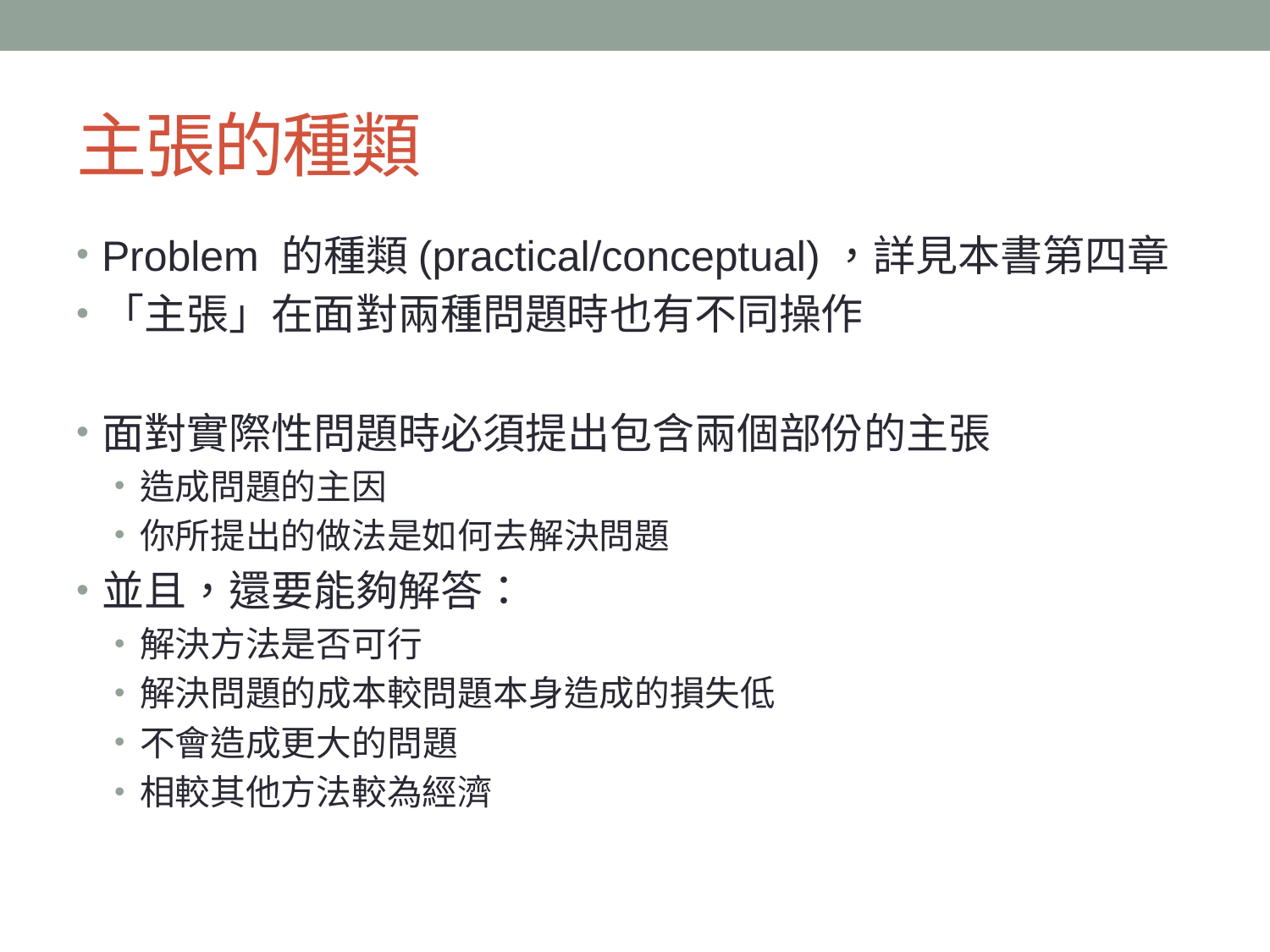

# 主張的種類
Problem 的種類(practical/conceptual)，詳見本書第四章
「主張」在面對兩種問題時也有不同操作

面對實際性問題時必須提出包含兩個部份的主張
造成問題的主因
你所提出的做法是如何去解決問題
並且，還要能夠解答：
解決方法是否可行
解決問題的成本較問題本身造成的損失低
不會造成更大的問題
相較其他方法較為經濟